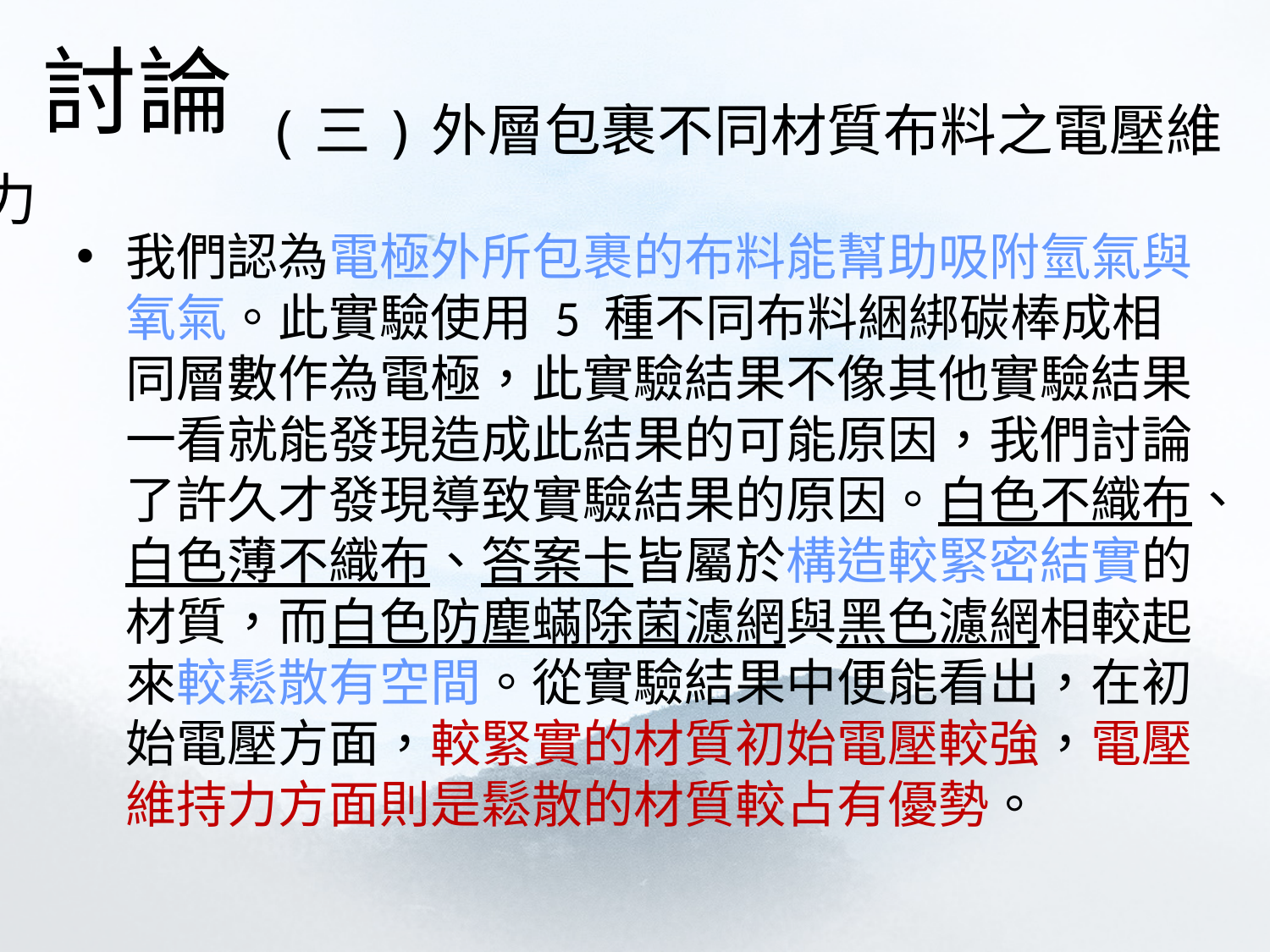

討論
# (三)外層包裹不同材質布料之電壓維持力
我們認為電極外所包裹的布料能幫助吸附氫氣與氧氣。此實驗使用 5 種不同布料綑綁碳棒成相同層數作為電極，此實驗結果不像其他實驗結果一看就能發現造成此結果的可能原因，我們討論了許久才發現導致實驗結果的原因。白色不織布、白色薄不織布、答案卡皆屬於構造較緊密結實的材質，而白色防塵蟎除菌濾網與黑色濾網相較起來較鬆散有空間。從實驗結果中便能看出，在初始電壓方面，較緊實的材質初始電壓較強，電壓維持力方面則是鬆散的材質較占有優勢。